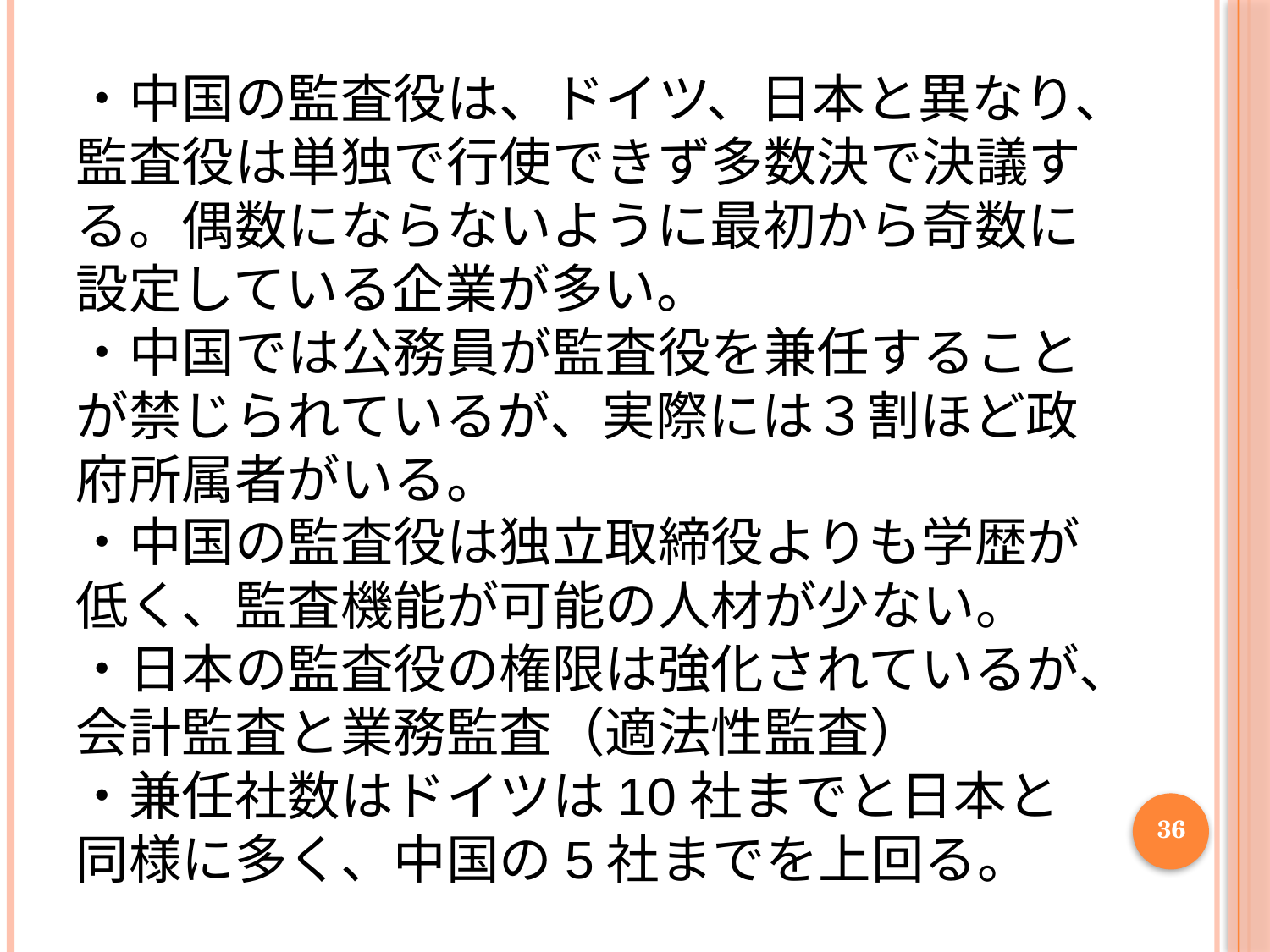

# ・中国の監査役は、ドイツ、日本と異なり、監査役は単独で行使できず多数決で決議する。偶数にならないように最初から奇数に設定している企業が多い。 ・中国では公務員が監査役を兼任することが禁じられているが、実際には３割ほど政府所属者がいる。 ・中国の監査役は独立取締役よりも学歴が低く、監査機能が可能の人材が少ない。 ・日本の監査役の権限は強化されているが、会計監査と業務監査（適法性監査） ・兼任社数はドイツは10社までと日本と同様に多く、中国の5社までを上回る。
36